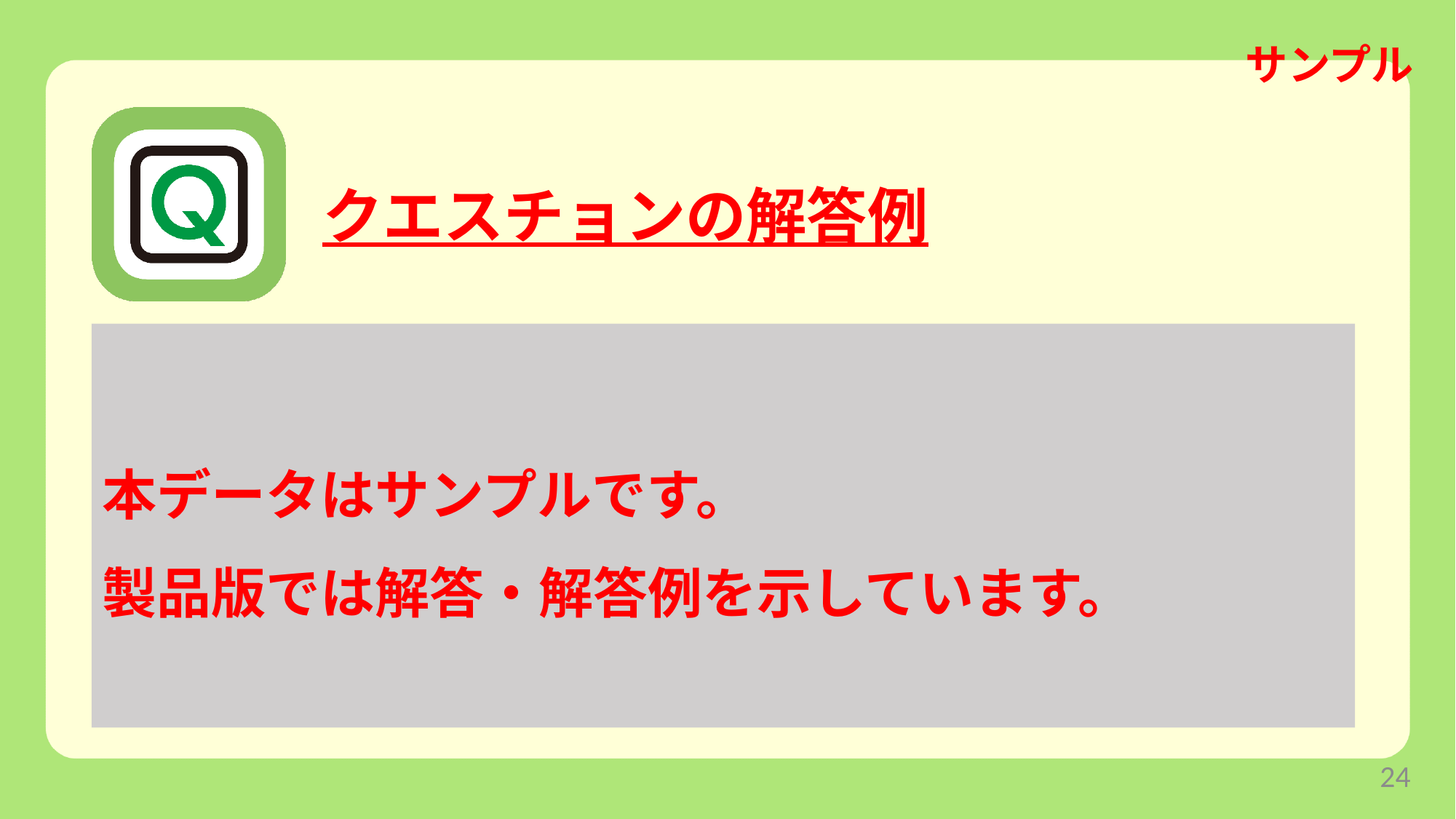

クエスチョンの解答例
本データはサンプルです。
製品版では解答・解答例を示しています。